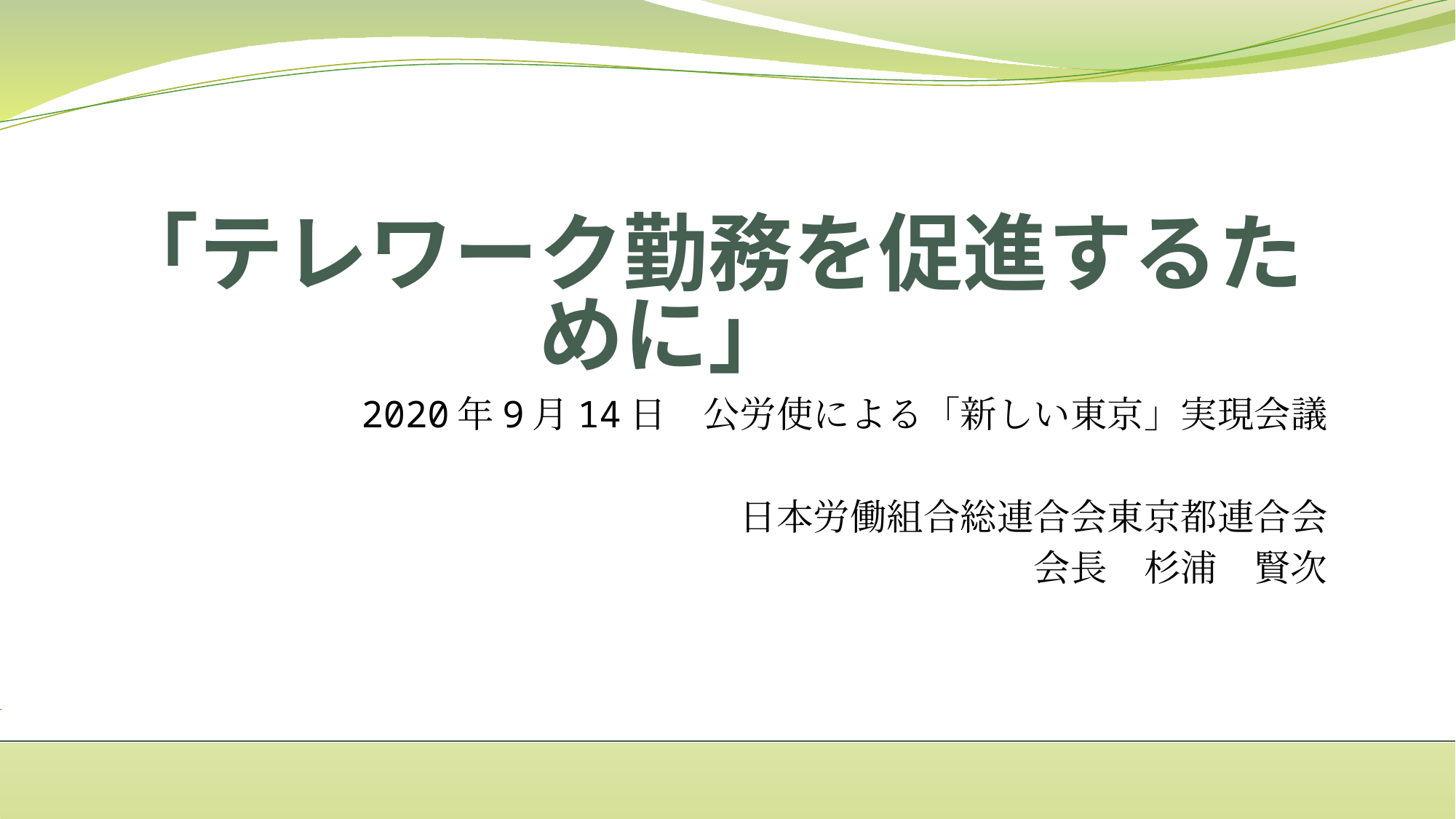

# 「テレワーク勤務を促進するために」
2020年9月14日　公労使による「新しい東京」実現会議

日本労働組合総連合会東京都連合会
会長　杉浦　賢次